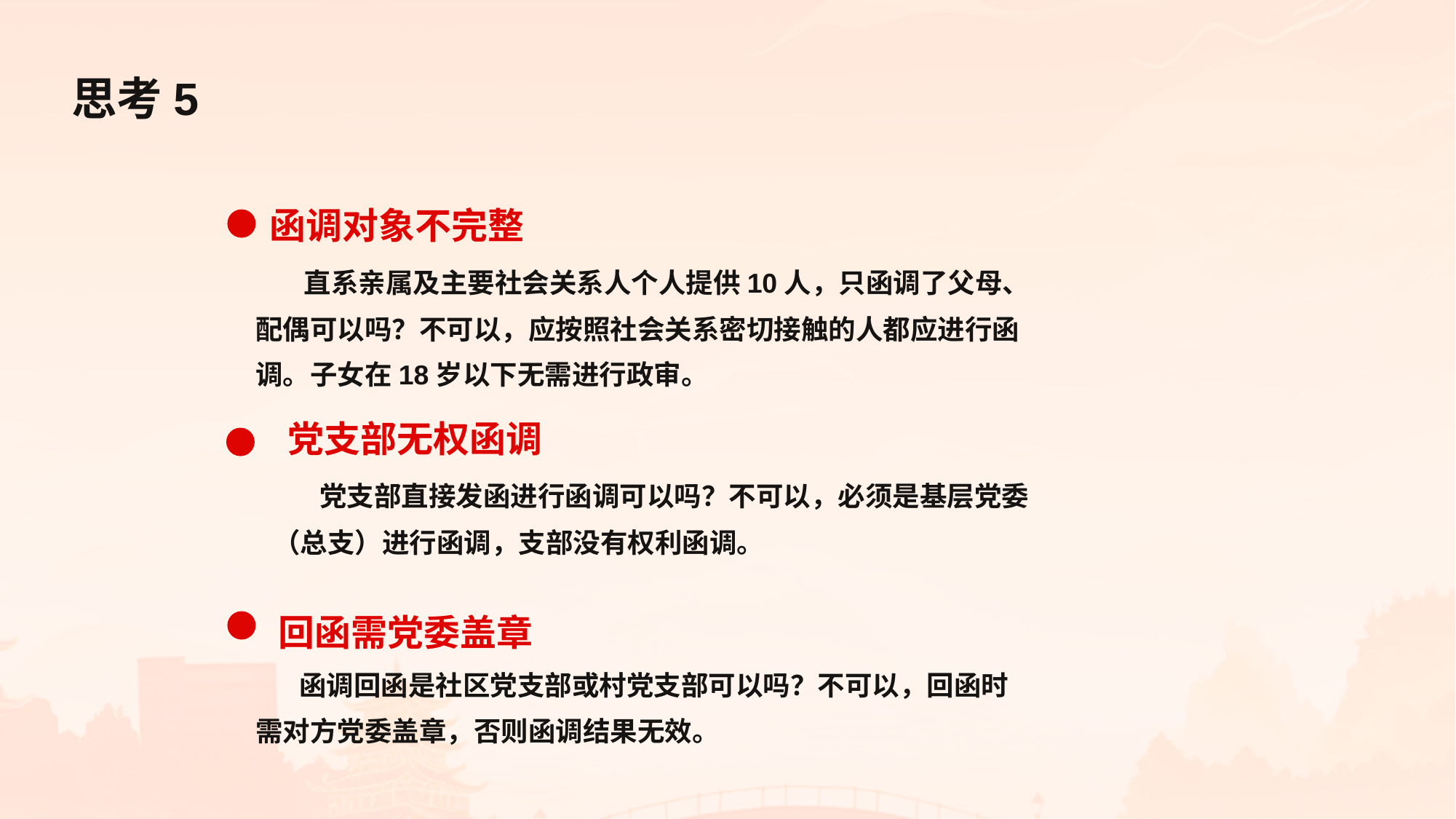

思考5
函调对象不完整

       直系亲属及主要社会关系人个人提供10人，只函调了父母、配偶可以吗？不可以，应按照社会关系密切接触的人都应进行函调。子女在18岁以下无需进行政审。
党支部无权函调

       党支部直接发函进行函调可以吗？不可以，必须是基层党委（总支）进行函调，支部没有权利函调。
回函需党委盖章

       函调回函是社区党支部或村党支部可以吗？不可以，回函时需对方党委盖章，否则函调结果无效。